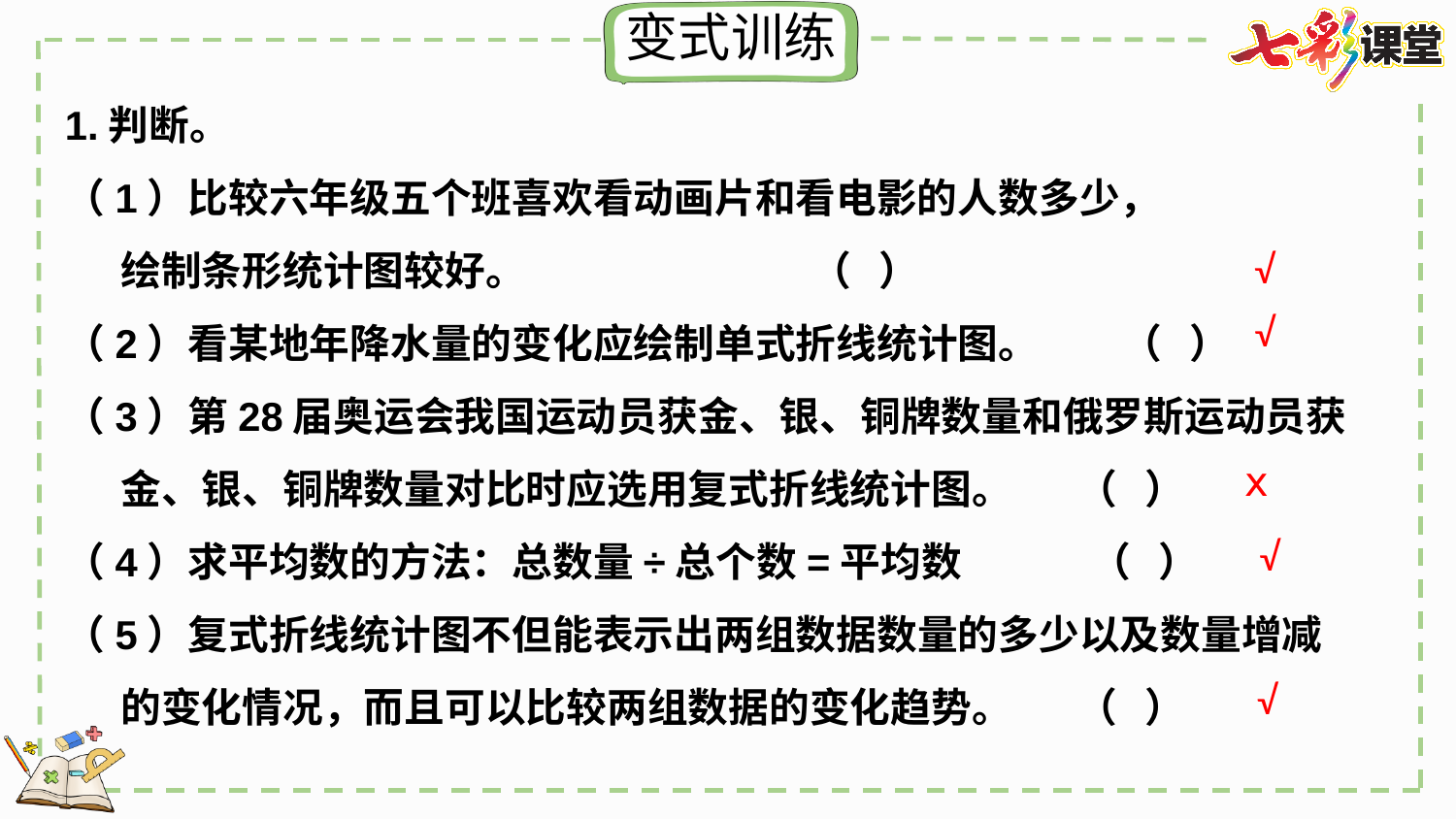

1.判断。
（1）比较六年级五个班喜欢看动画片和看电影的人数多少，
     绘制条形统计图较好。                               （   ）
（2）看某地年降水量的变化应绘制单式折线统计图。         （   ）
（3）第28届奥运会我国运动员获金、银、铜牌数量和俄罗斯运动员获
     金、银、铜牌数量对比时应选用复式折线统计图。       （   ）
（4）求平均数的方法：总数量÷总个数=平均数              （   ）
（5）复式折线统计图不但能表示出两组数据数量的多少以及数量增减
     的变化情况，而且可以比较两组数据的变化趋势。       （   ）
√
√
ⅹ
√
√